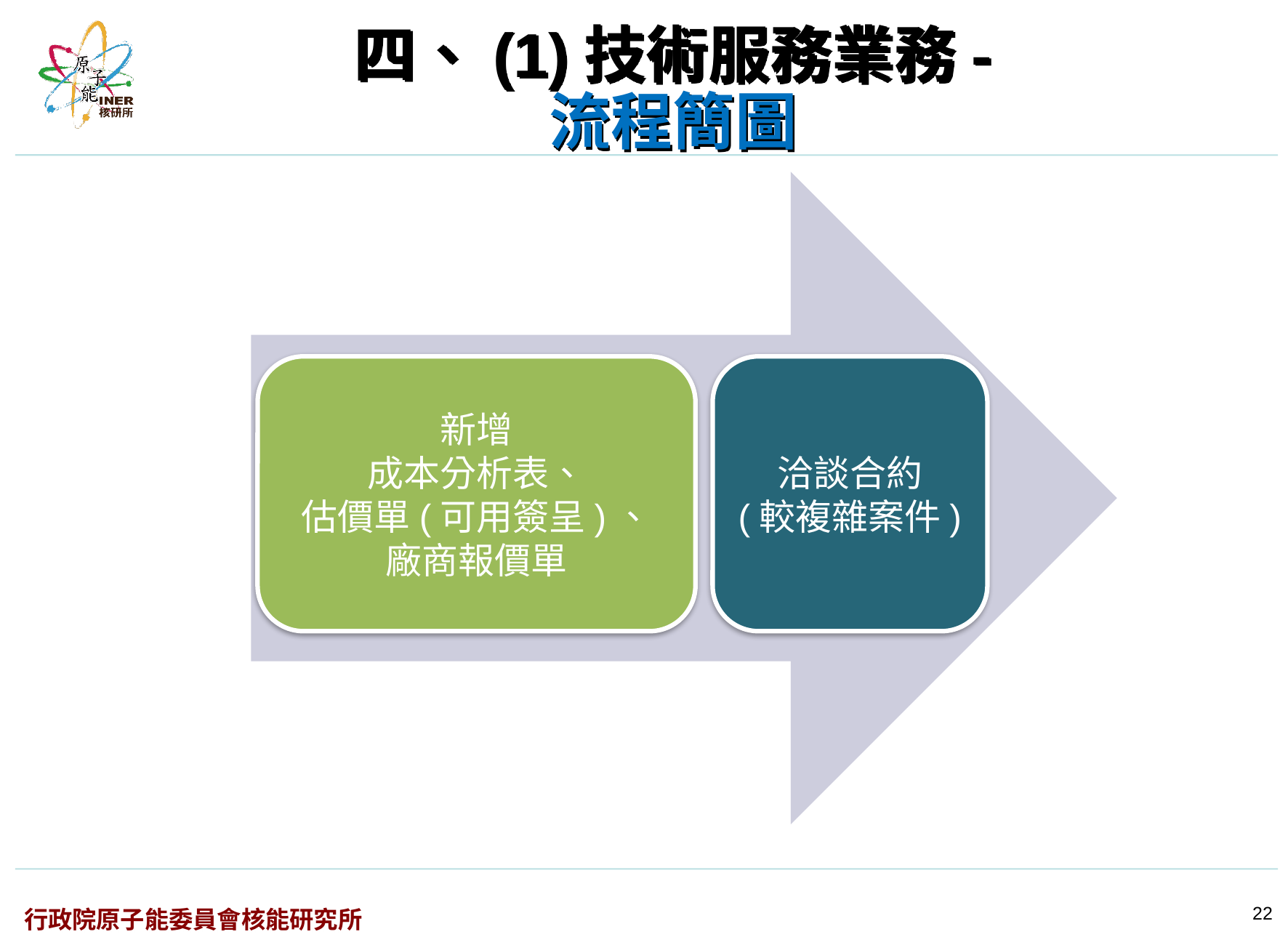

# 四、(1)技術服務業務- 流程簡圖

新增
成本分析表、
估價單(可用簽呈)、
廠商報價單
洽談合約
(較複雜案件)